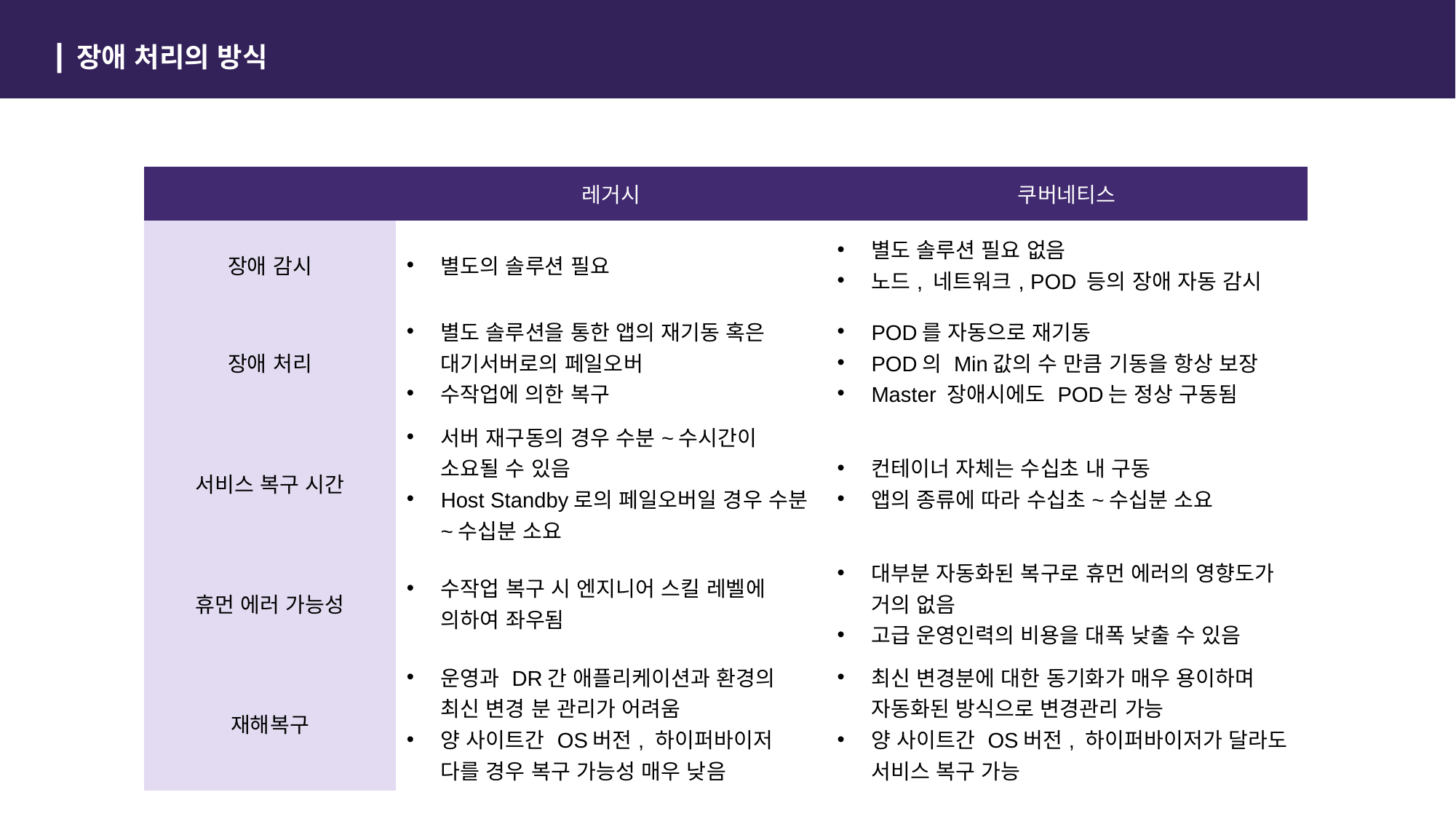

장애 처리의 방식

|  | 레거시 | 쿠버네티스 |
| --- | --- | --- |
| 장애 감시 | 별도의 솔루션 필요 | 별도 솔루션 필요 없음 노드, 네트워크, POD 등의 장애 자동 감시 |
| 장애 처리 | 별도 솔루션을 통한 앱의 재기동 혹은 대기서버로의 페일오버 수작업에 의한 복구 | POD를 자동으로 재기동 POD의 Min값의 수 만큼 기동을 항상 보장 Master 장애시에도 POD는 정상 구동됨 |
| 서비스 복구 시간 | 서버 재구동의 경우 수분~수시간이 소요될 수 있음 Host Standby로의 페일오버일 경우 수분~수십분 소요 | 컨테이너 자체는 수십초 내 구동 앱의 종류에 따라 수십초~수십분 소요 |
| 휴먼 에러 가능성 | 수작업 복구 시 엔지니어 스킬 레벨에 의하여 좌우됨 | 대부분 자동화된 복구로 휴먼 에러의 영향도가 거의 없음 고급 운영인력의 비용을 대폭 낮출 수 있음 |
| 재해복구 | 운영과 DR간 애플리케이션과 환경의 최신 변경 분 관리가 어려움 양 사이트간 OS버전, 하이퍼바이저 다를 경우 복구 가능성 매우 낮음 | 최신 변경분에 대한 동기화가 매우 용이하며 자동화된 방식으로 변경관리 가능 양 사이트간 OS버전, 하이퍼바이저가 달라도 서비스 복구 가능 |